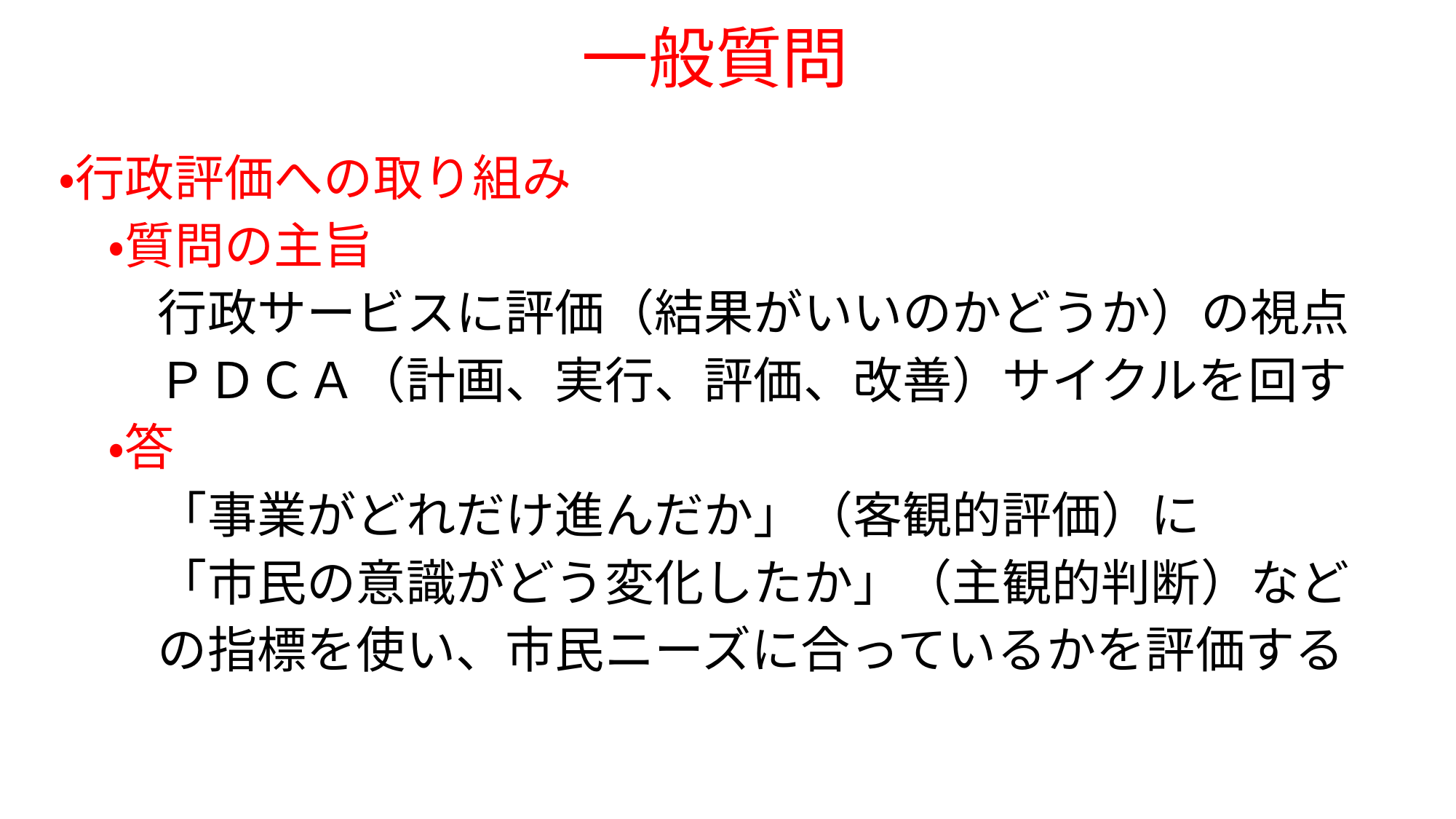

# 一般質問
・行政評価への取り組み
　・質問の主旨
　　行政サービスに評価（結果がいいのかどうか）の視点
　　ＰＤＣＡ（計画、実行、評価、改善）サイクルを回す
　・答
　　「事業がどれだけ進んだか」（客観的評価）に
　　「市民の意識がどう変化したか」（主観的判断）など
　　の指標を使い、市民ニーズに合っているかを評価する